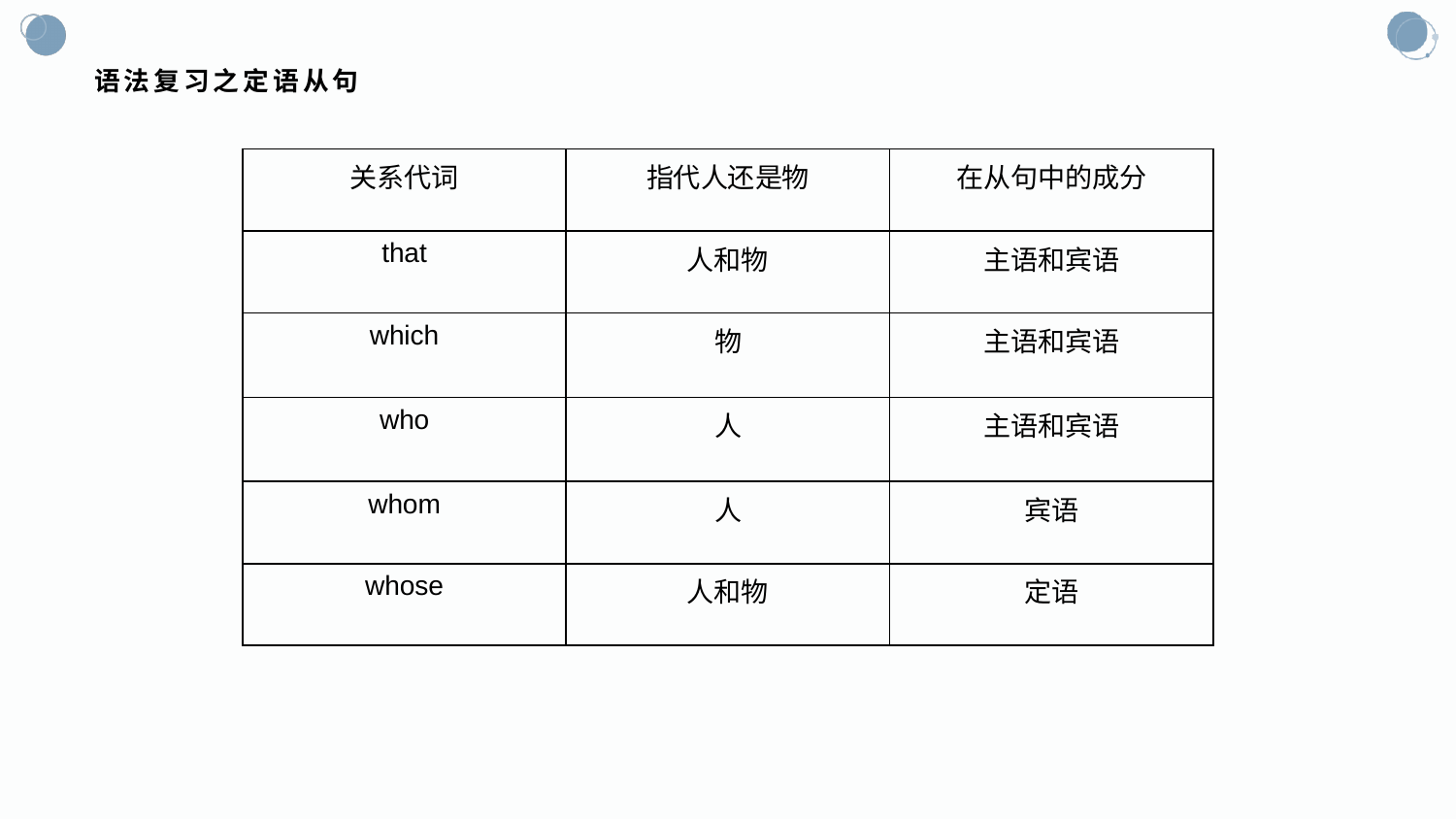

# 语法复习之定语从句

| 关系代词 | 指代人还是物 | 在从句中的成分 |
| --- | --- | --- |
| that | 人和物 | 主语和宾语 |
| which | 物 | 主语和宾语 |
| who | 人 | 主语和宾语 |
| whom | 人 | 宾语 |
| whose | 人和物 | 定语 |